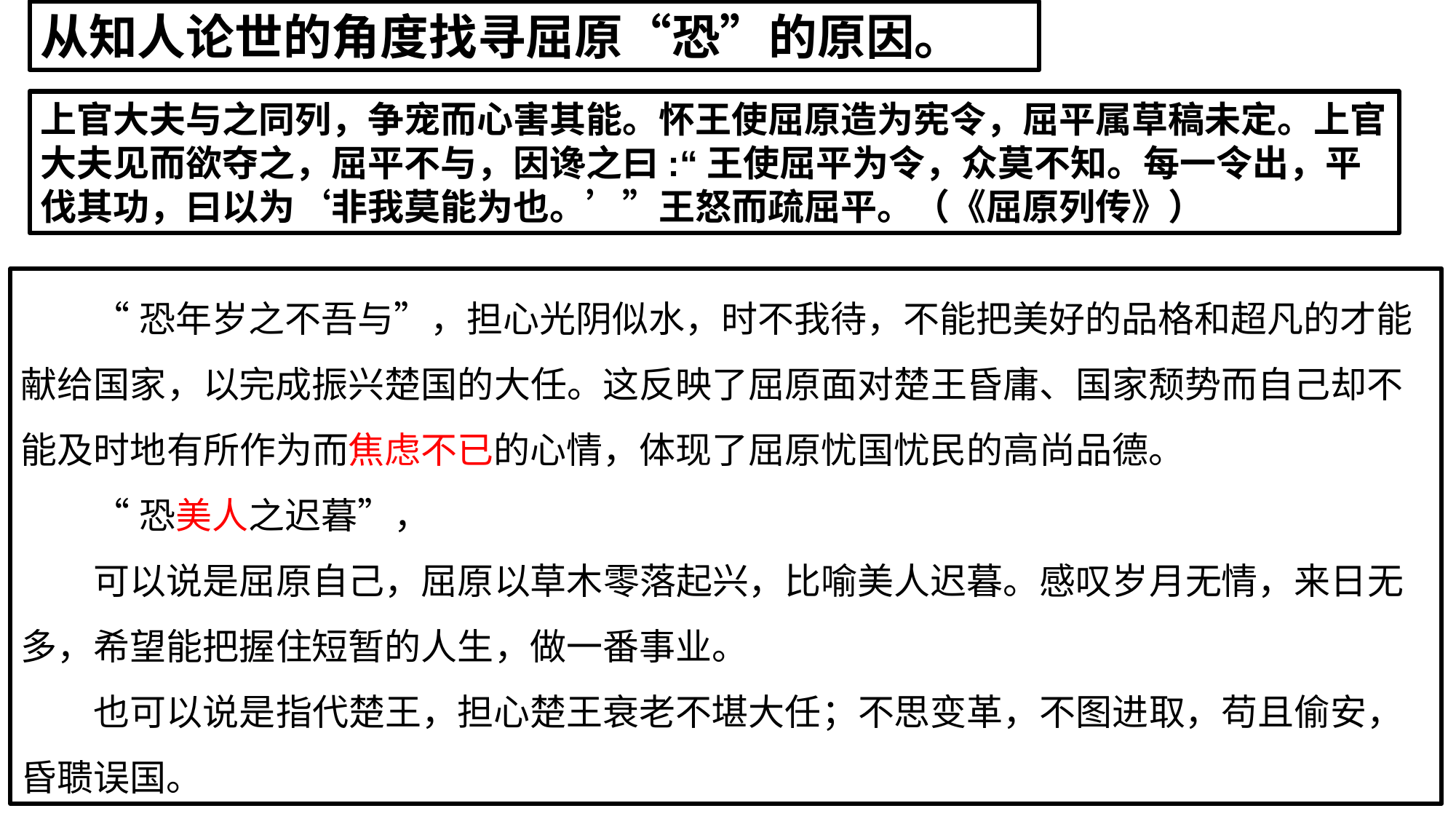

从知人论世的角度找寻屈原“恐”的原因。
上官大夫与之同列，争宠而心害其能。怀王使屈原造为宪令，屈平属草稿未定。上官大夫见而欲夺之，屈平不与，因谗之曰:“王使屈平为令，众莫不知。每一令出，平伐其功，曰以为‘非我莫能为也。’”王怒而疏屈平。（《屈原列传》）
“恐年岁之不吾与”，担心光阴似水，时不我待，不能把美好的品格和超凡的才能献给国家，以完成振兴楚国的大任。这反映了屈原面对楚王昏庸、国家颓势而自己却不能及时地有所作为而焦虑不已的心情，体现了屈原忧国忧民的高尚品德。
“恐美人之迟暮”，
可以说是屈原自己，屈原以草木零落起兴，比喻美人迟暮。感叹岁月无情，来日无多，希望能把握住短暂的人生，做一番事业。
也可以说是指代楚王，担心楚王衰老不堪大任；不思变革，不图进取，苟且偷安，昏聩误国。